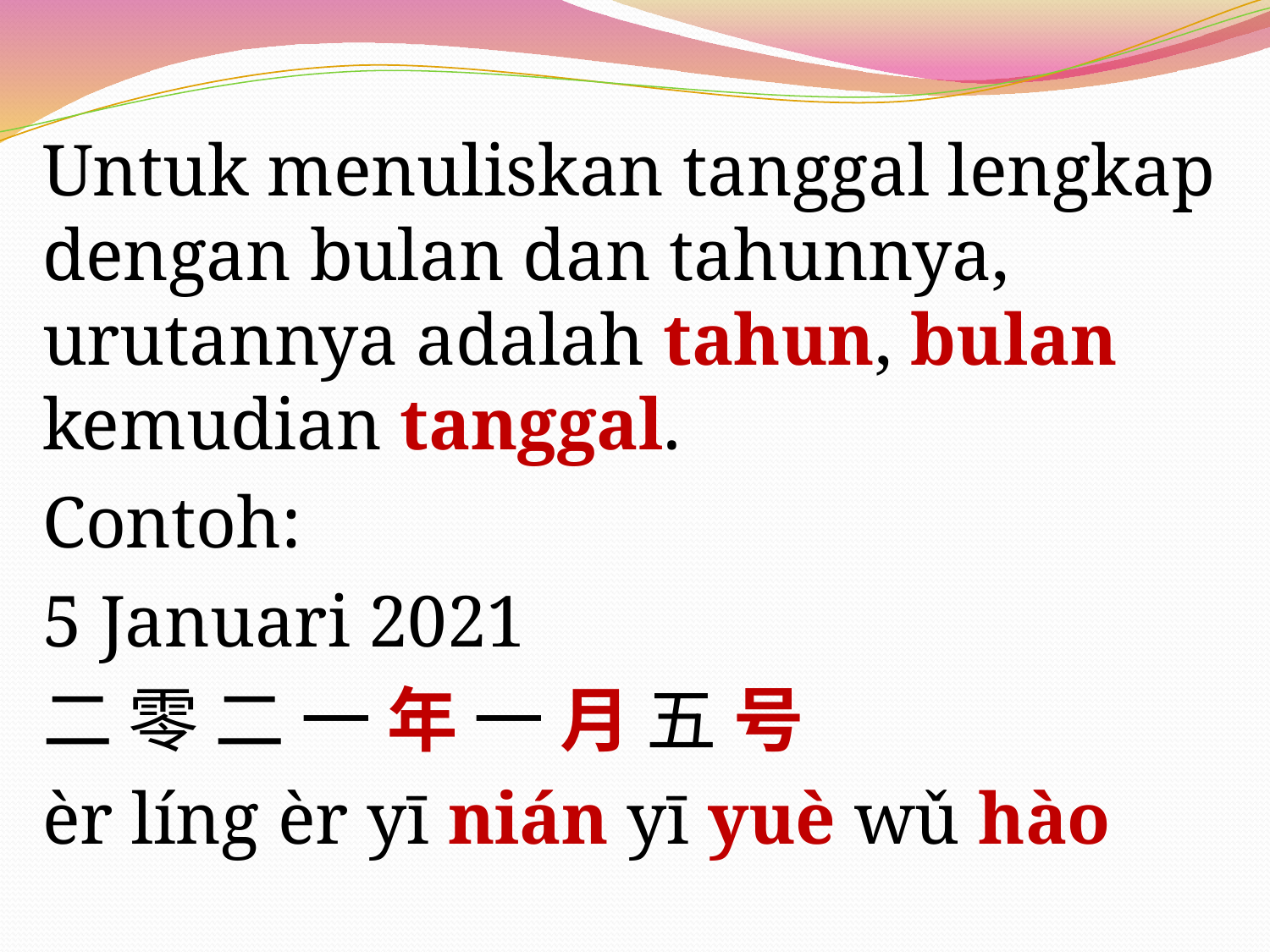

Untuk menuliskan tanggal lengkap dengan bulan dan tahunnya, urutannya adalah tahun, bulan kemudian tanggal.
Contoh:
5 Januari 2021
二 零 二 一 年 一 月 五 号
èr líng èr yī nián yī yuè wǔ hào